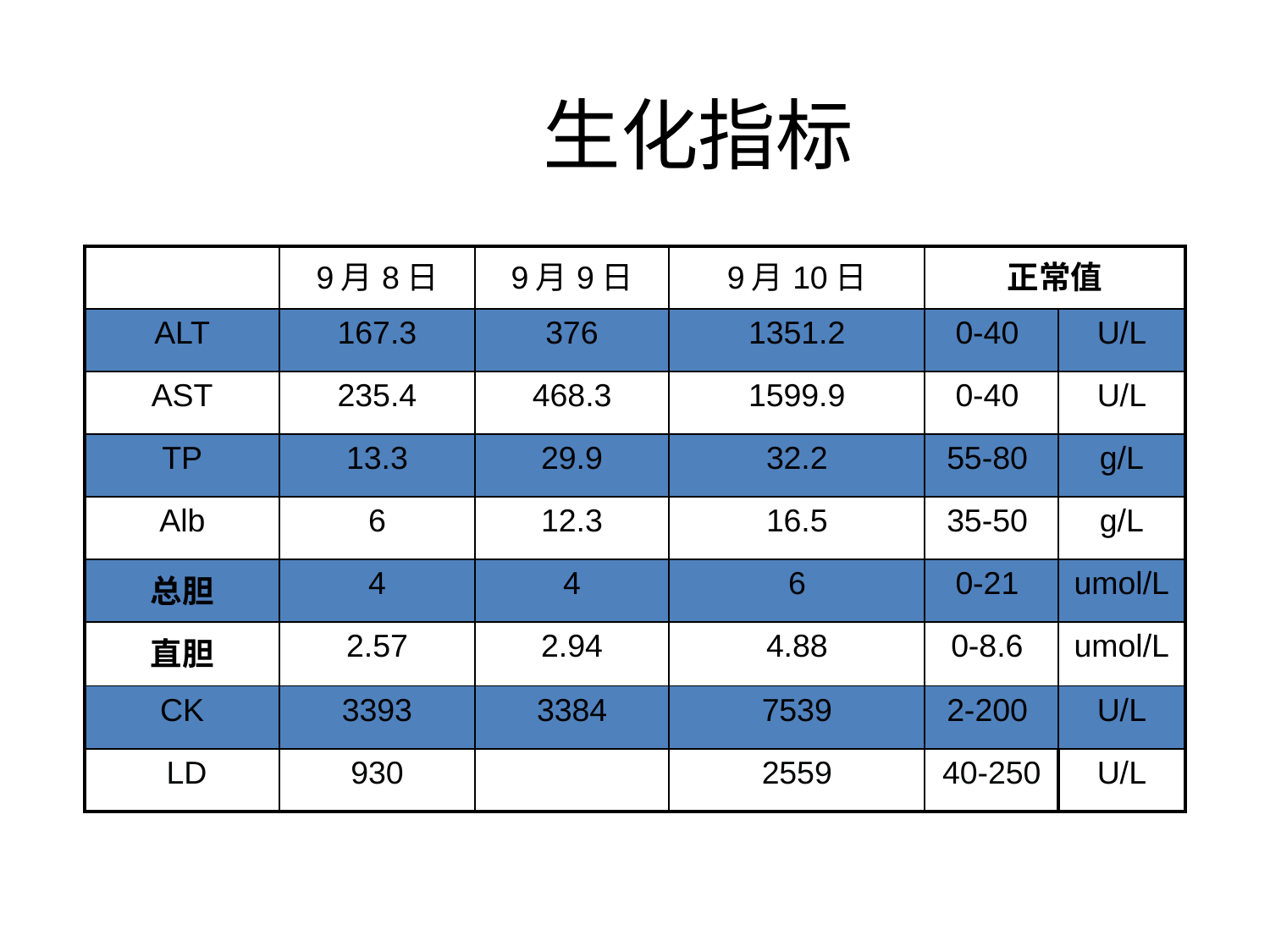

# 生化指标
|  | 9月8日 | 9月9日 | 9月10日 | 正常值 |  |
| --- | --- | --- | --- | --- | --- |
| ALT | 167.3 | 376 | 1351.2 | 0-40 | U/L |
| AST | 235.4 | 468.3 | 1599.9 | 0-40 | U/L |
| TP | 13.3 | 29.9 | 32.2 | 55-80 | g/L |
| Alb | 6 | 12.3 | 16.5 | 35-50 | g/L |
| 总胆 | 4 | 4 | 6 | 0-21 | umol/L |
| 直胆 | 2.57 | 2.94 | 4.88 | 0-8.6 | umol/L |
| CK | 3393 | 3384 | 7539 | 2-200 | U/L |
| LD | 930 |  | 2559 | 40-250 | U/L |